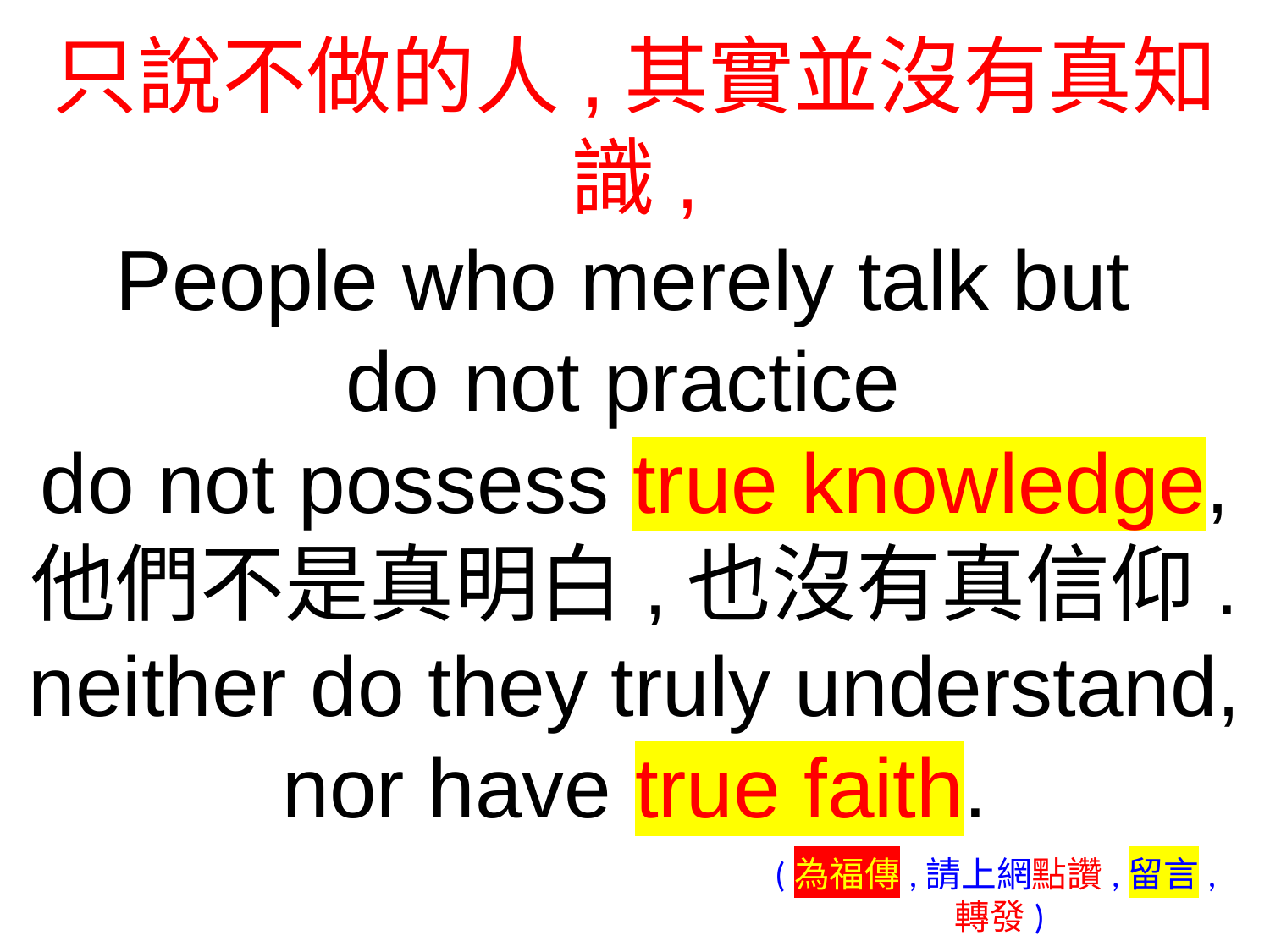

只說不做的人,其實並沒有真知識,
People who merely talk but
do not practice
do not possess true knowledge,
他們不是真明白,也沒有真信仰.
neither do they truly understand, nor have true faith.
(為福傳,請上網點讚,留言,轉發)